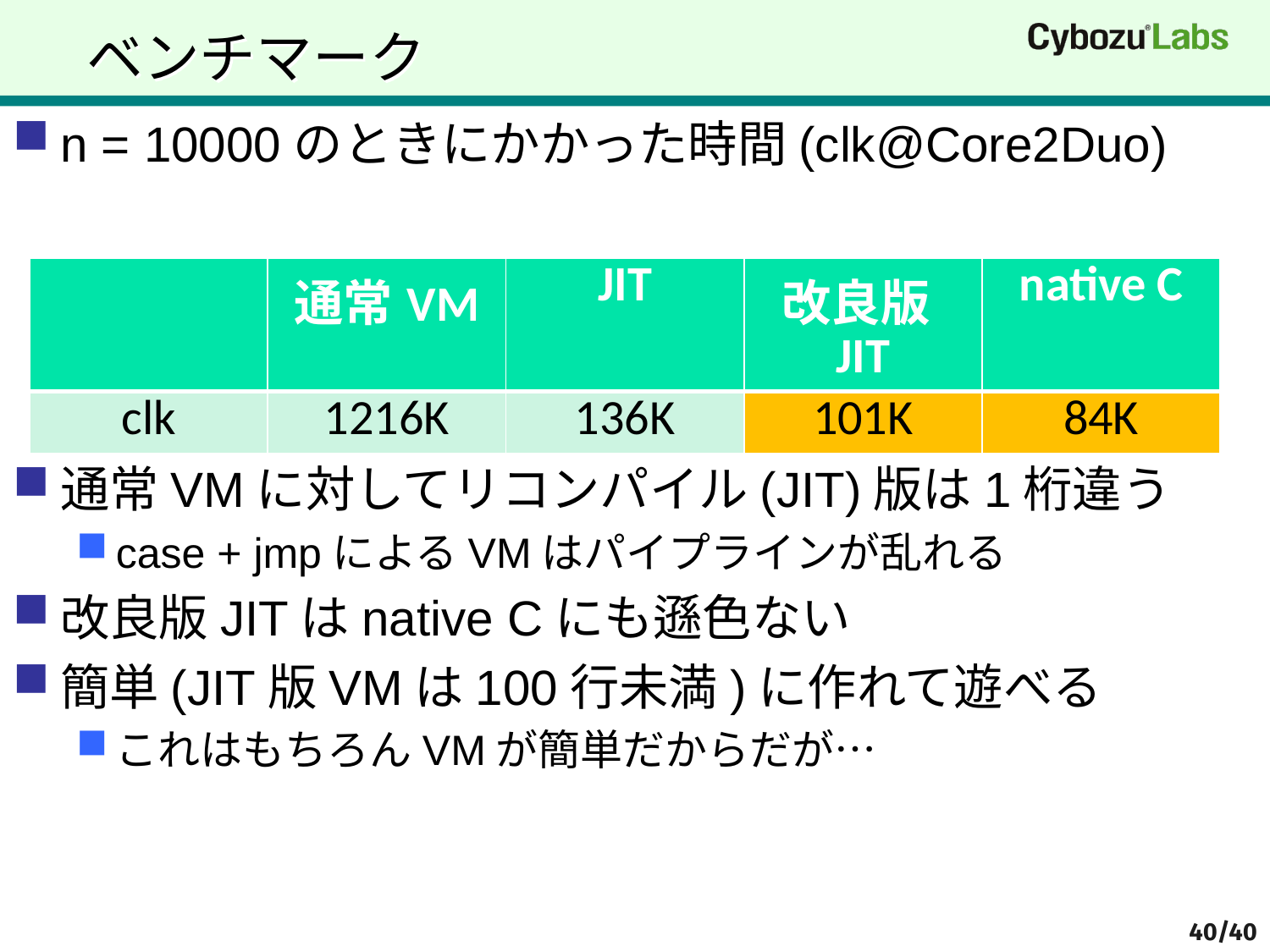

# ベンチマーク
n = 10000のときにかかった時間(clk@Core2Duo)

通常VMに対してリコンパイル(JIT)版は1桁違う
case + jmpによるVMはパイプラインが乱れる
改良版JITはnative Cにも遜色ない
簡単(JIT版VMは100行未満)に作れて遊べる
これはもちろんVMが簡単だからだが…
|  | 通常VM | JIT | 改良版JIT | native C |
| --- | --- | --- | --- | --- |
| clk | 1216K | 136K | 101K | 84K |

40/40